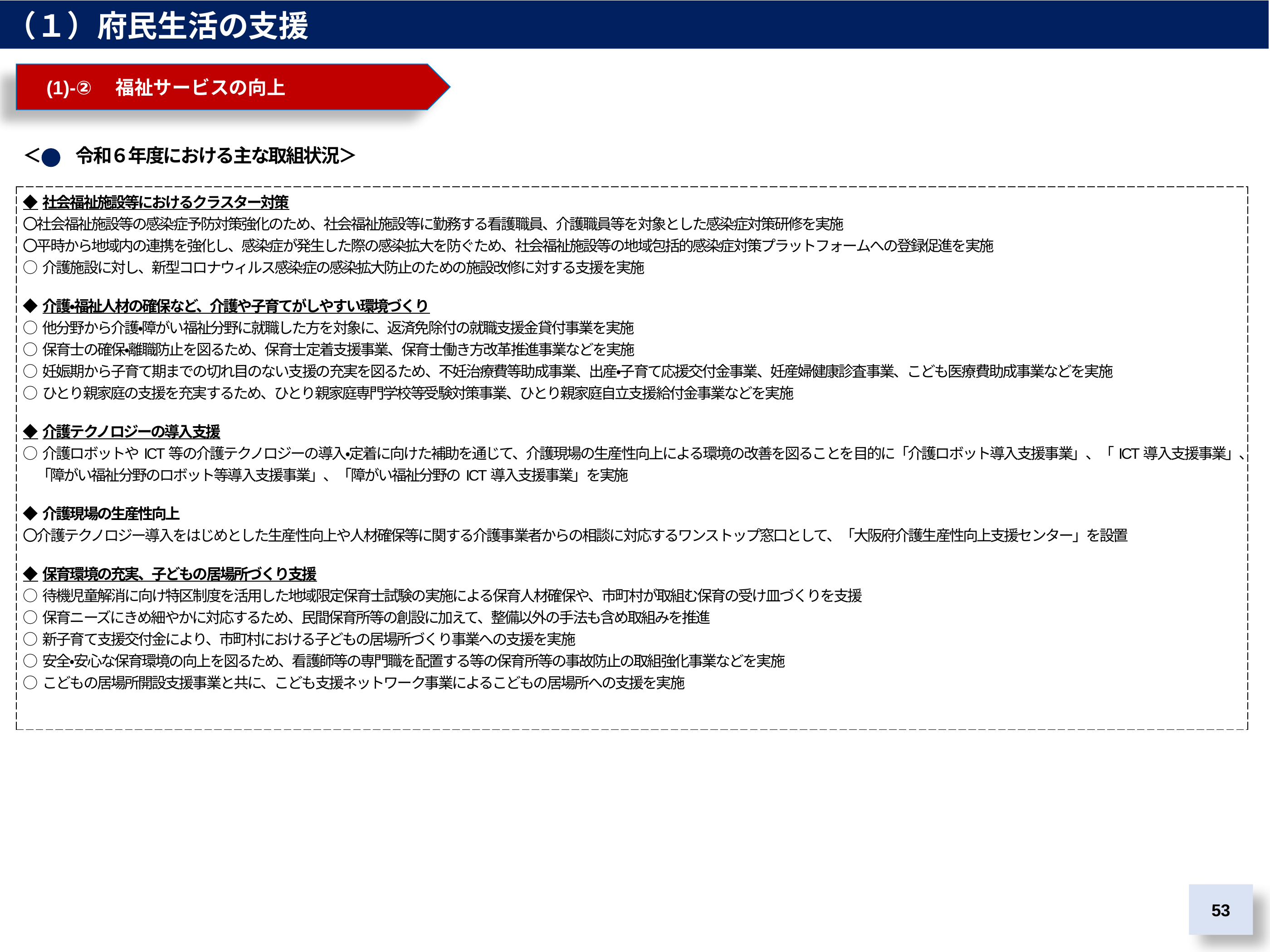

（１）府民生活の支援
　(1)-②　福祉サービスの向上
＜　　令和６年度における主な取組状況＞

| ◆社会福祉施設等におけるクラスター対策 〇社会福祉施設等の感染症予防対策強化のため、社会福祉施設等に勤務する看護職員、介護職員等を対象とした感染症対策研修を実施 〇平時から地域内の連携を強化し、感染症が発生した際の感染拡大を防ぐため、社会福祉施設等の地域包括的感染症対策プラットフォームへの登録促進を実施 ○介護施設に対し、新型コロナウィルス感染症の感染拡大防止のための施設改修に対する支援を実施 ◆介護・福祉人材の確保など、介護や子育てがしやすい環境づくり ○他分野から介護・障がい福祉分野に就職した方を対象に、返済免除付の就職支援金貸付事業を実施 ○保育士の確保・離職防止を図るため、保育士定着支援事業、保育士働き方改革推進事業などを実施 ○妊娠期から子育て期までの切れ目のない支援の充実を図るため、不妊治療費等助成事業、出産・子育て応援交付金事業、妊産婦健康診査事業、こども医療費助成事業などを実施 ○ひとり親家庭の支援を充実するため、ひとり親家庭専門学校等受験対策事業、ひとり親家庭自立支援給付金事業などを実施 ◆介護テクノロジーの導入支援 ○介護ロボットやICT等の介護テクノロジーの導入・定着に向けた補助を通じて、介護現場の生産性向上による環境の改善を図ることを目的に「介護ロボット導入支援事業」、「ICT導入支援事業」、「障がい福祉分野のロボット等導入支援事業」、「障がい福祉分野のICT導入支援事業」を実施 ◆介護現場の生産性向上 〇介護テクノロジー導入をはじめとした生産性向上や人材確保等に関する介護事業者からの相談に対応するワンストップ窓口として、「大阪府介護生産性向上支援センター」を設置 ◆保育環境の充実、子どもの居場所づくり支援 ○待機児童解消に向け特区制度を活用した地域限定保育士試験の実施による保育人材確保や、市町村が取組む保育の受け皿づくりを支援 ○保育ニーズにきめ細やかに対応するため、民間保育所等の創設に加えて、整備以外の手法も含め取組みを推進 ○新子育て支援交付金により、市町村における子どもの居場所づくり事業への支援を実施 ○安全・安心な保育環境の向上を図るため、看護師等の専門職を配置する等の保育所等の事故防止の取組強化事業などを実施 ○こどもの居場所開設支援事業と共に、こども支援ネットワーク事業によるこどもの居場所への支援を実施 |
| --- |
53